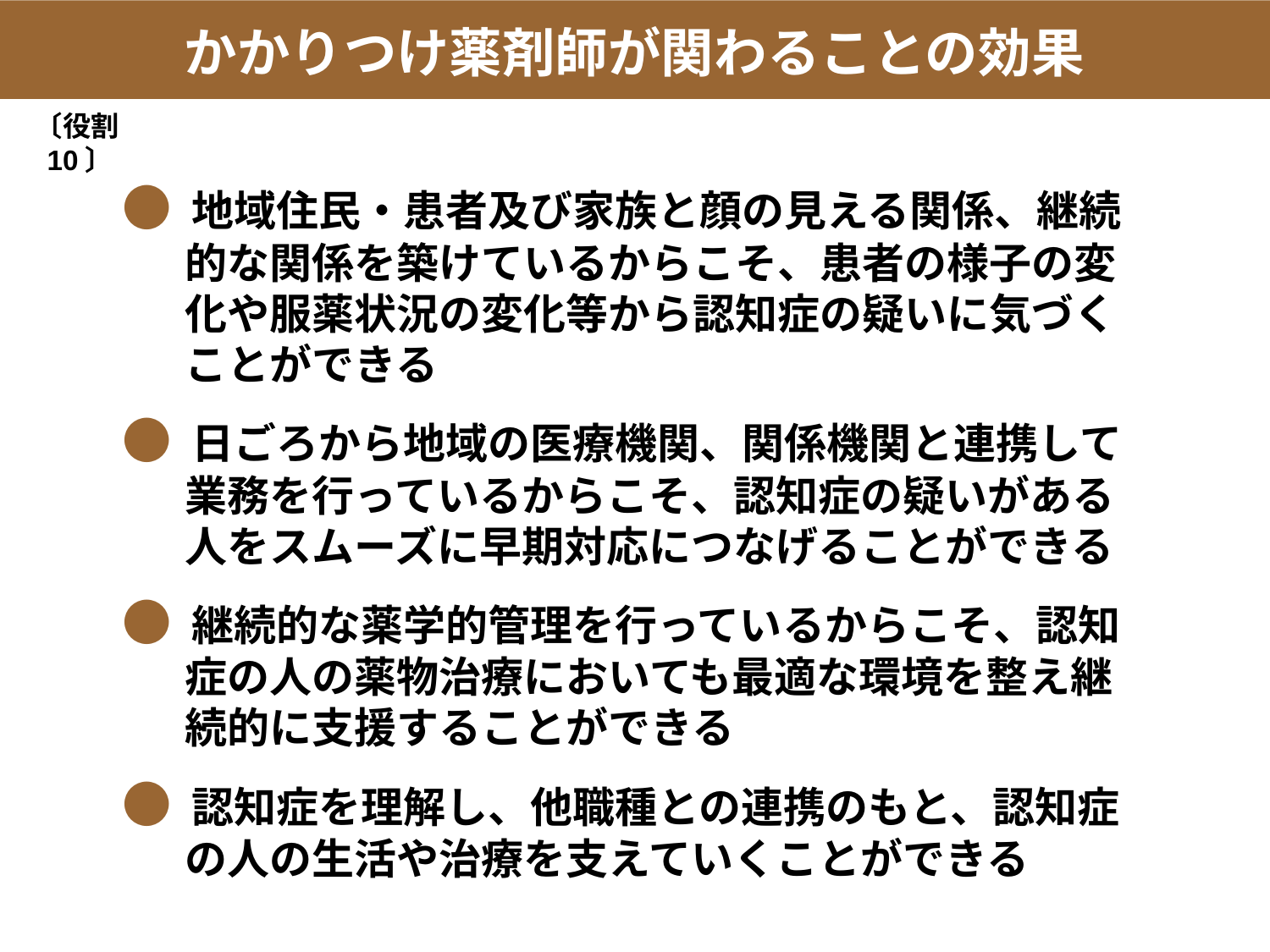

かかりつけ薬剤師が関わることの効果

〔役割10〕
● 地域住民・患者及び家族と顔の見える関係、継続的な関係を築けているからこそ、患者の様子の変化や服薬状況の変化等から認知症の疑いに気づくことができる
● 日ごろから地域の医療機関、関係機関と連携して業務を行っているからこそ、認知症の疑いがある人をスムーズに早期対応につなげることができる
● 継続的な薬学的管理を行っているからこそ、認知症の人の薬物治療においても最適な環境を整え継続的に支援することができる
● 認知症を理解し、他職種との連携のもと、認知症の人の生活や治療を支えていくことができる